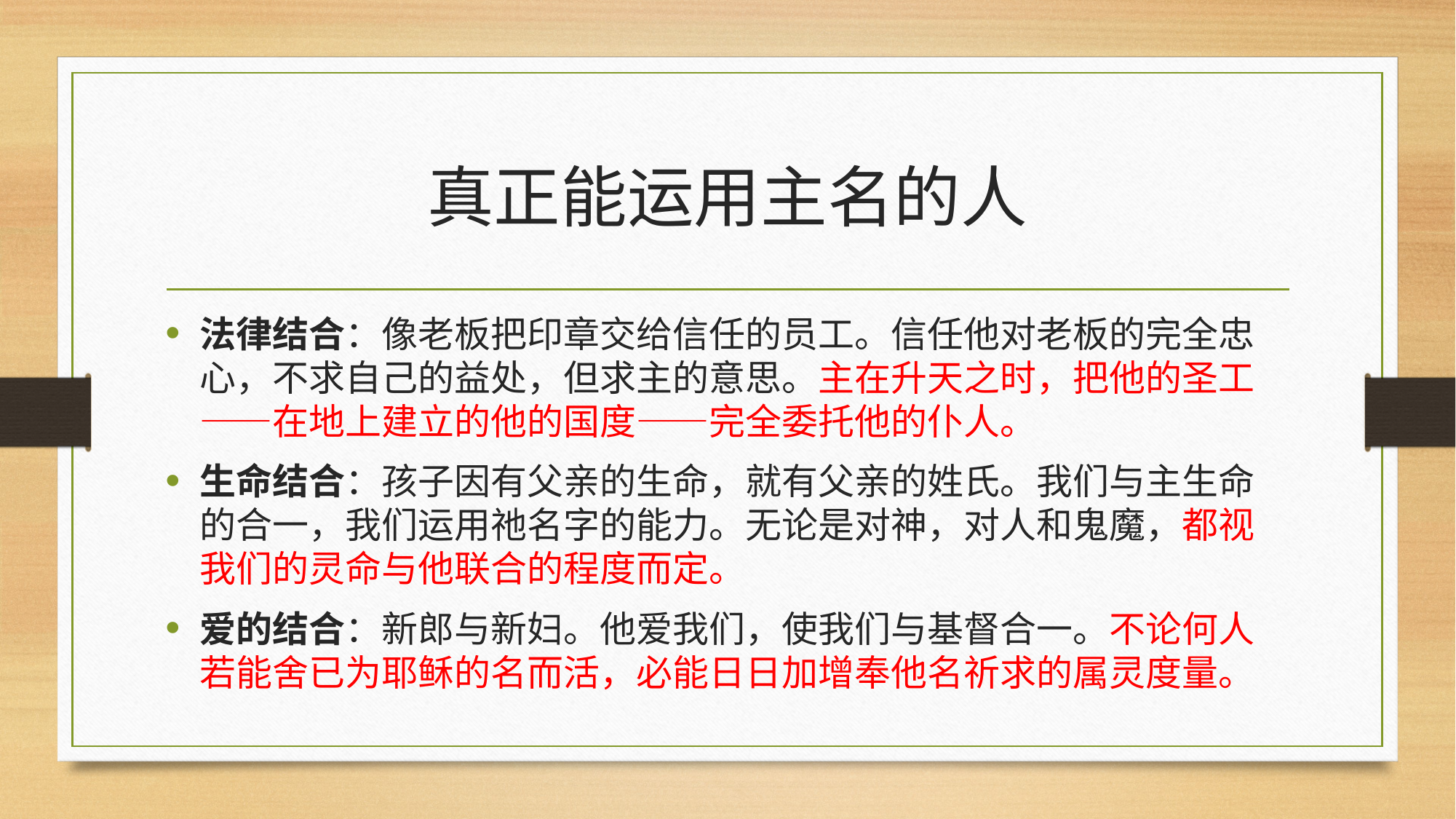

# 真正能运用主名的人
法律结合：像老板把印章交给信任的员工。信任他对老板的完全忠心，不求自己的益处，但求主的意思。主在升天之时，把他的圣工——在地上建立的他的国度——完全委托他的仆人。
生命结合：孩子因有父亲的生命，就有父亲的姓氏。我们与主生命的合一，我们运用祂名字的能力。无论是对神，对人和鬼魔，都视我们的灵命与他联合的程度而定。
爱的结合：新郎与新妇。他爱我们，使我们与基督合一。不论何人若能舍已为耶稣的名而活，必能日日加增奉他名祈求的属灵度量。